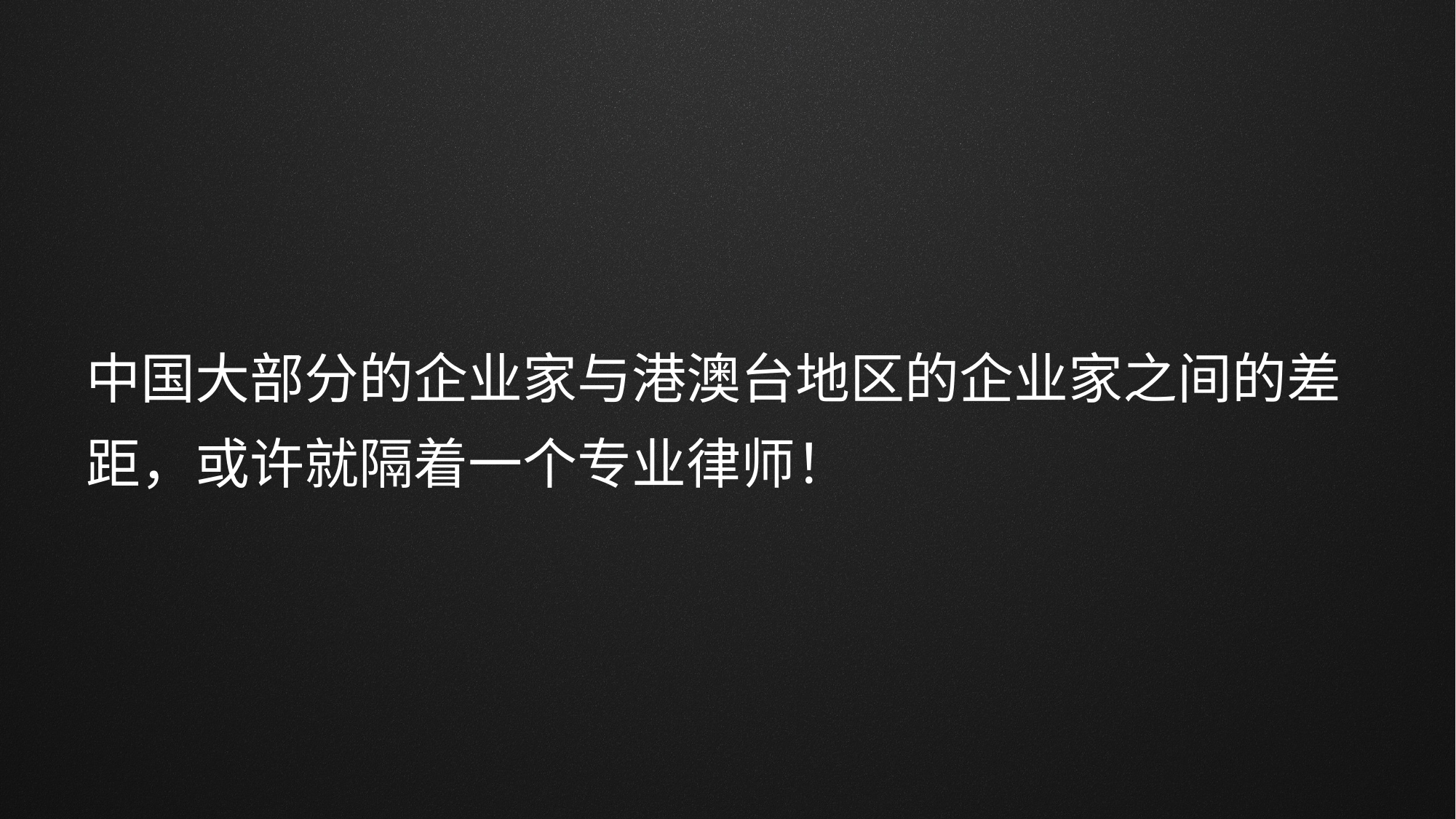

中国大部分的企业家与港澳台地区的企业家之间的差距，或许就隔着一个专业律师！